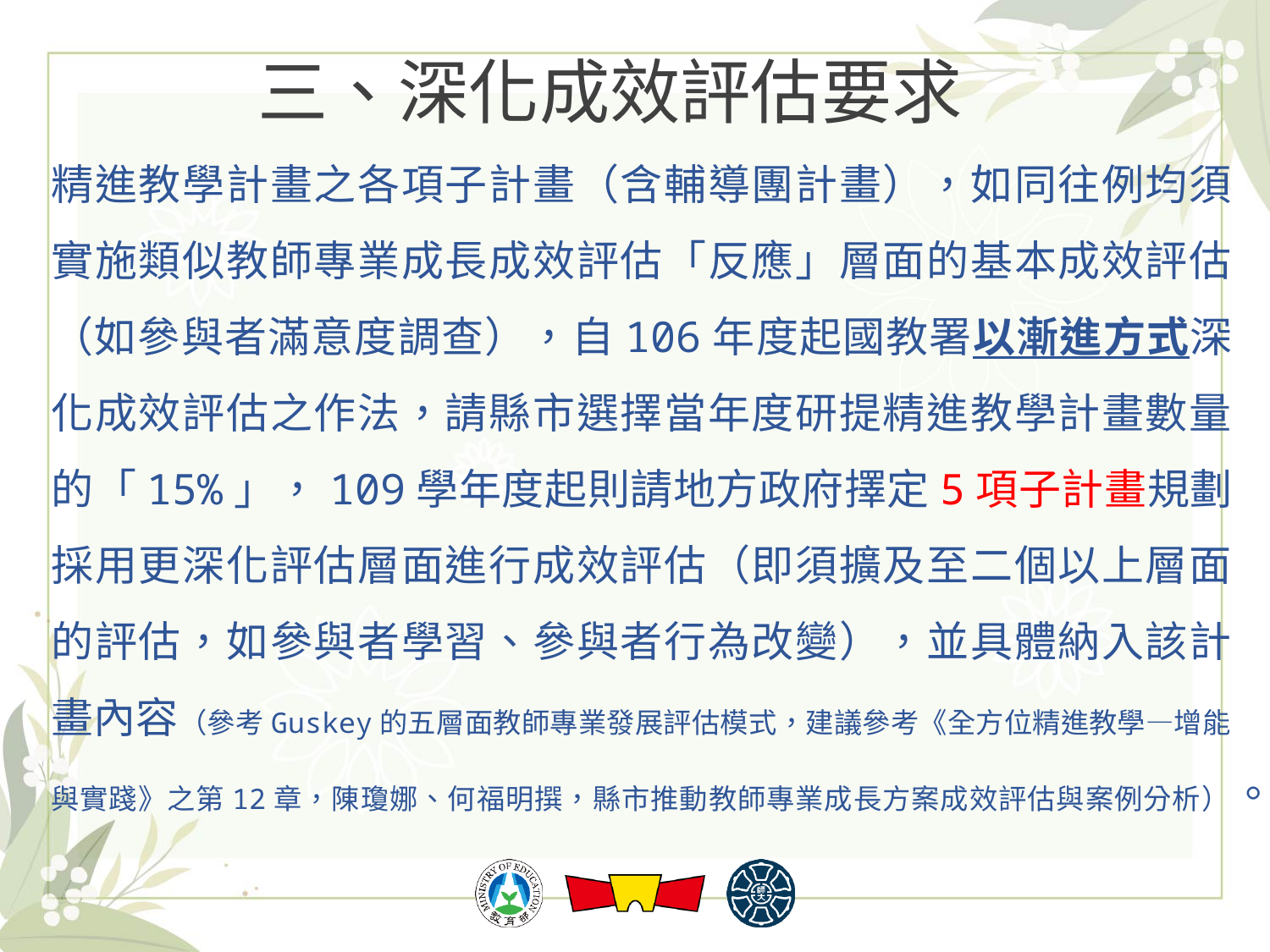

三、深化成效評估要求
精進教學計畫之各項子計畫（含輔導團計畫），如同往例均須實施類似教師專業成長成效評估「反應」層面的基本成效評估（如參與者滿意度調查），自106年度起國教署以漸進方式深化成效評估之作法，請縣市選擇當年度研提精進教學計畫數量的「15%」，109學年度起則請地方政府擇定5項子計畫規劃採用更深化評估層面進行成效評估（即須擴及至二個以上層面的評估，如參與者學習、參與者行為改變），並具體納入該計畫內容（參考Guskey的五層面教師專業發展評估模式，建議參考《全方位精進教學—增能與實踐》之第12章，陳瓊娜、何福明撰，縣市推動教師專業成長方案成效評估與案例分析）。